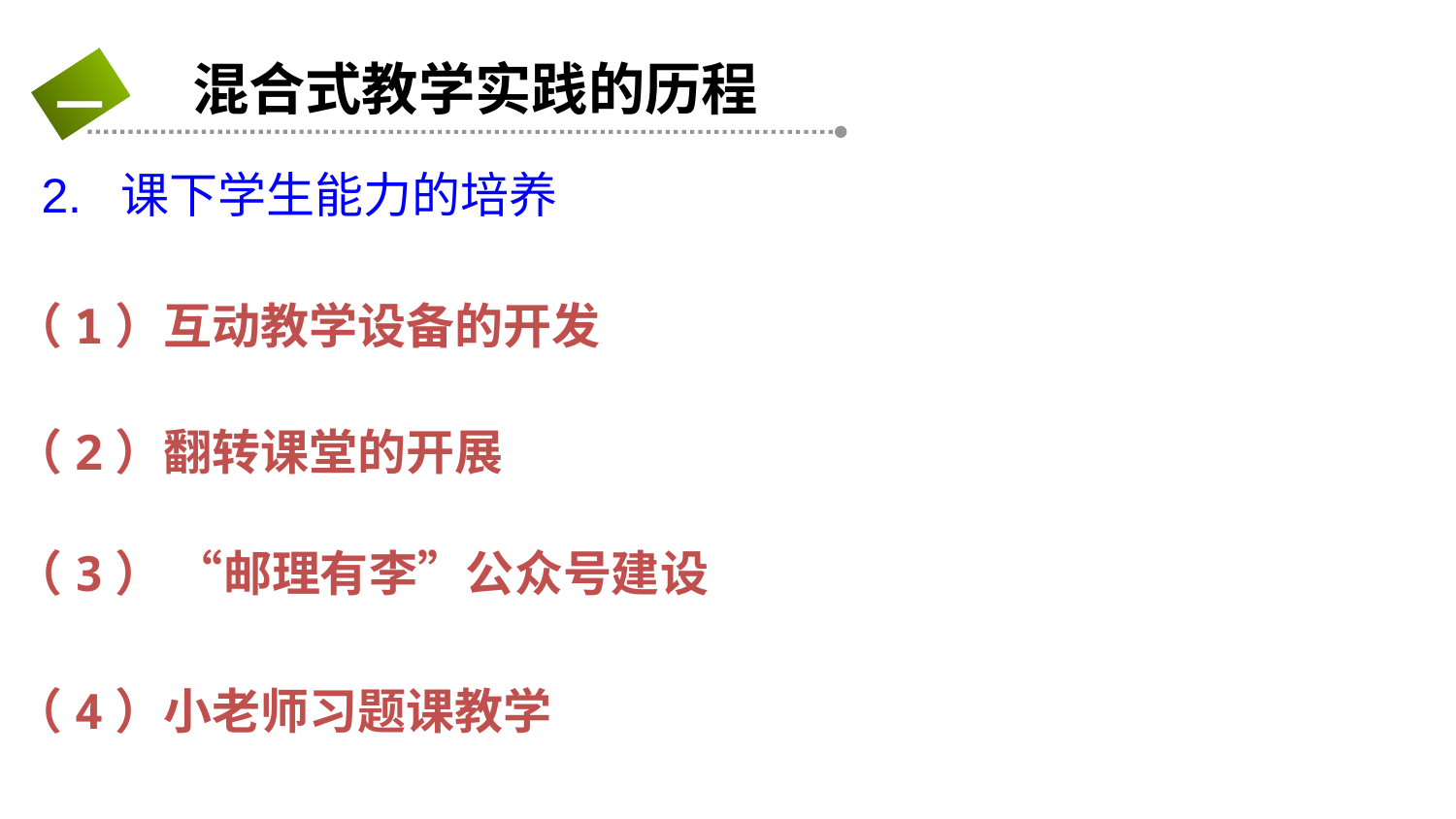

混合式教学实践的历程

一

  2.  课下学生能力的培养
（1）互动教学设备的开发
（2）翻转课堂的开展
（3） “邮理有李”公众号建设
（4）小老师习题课教学